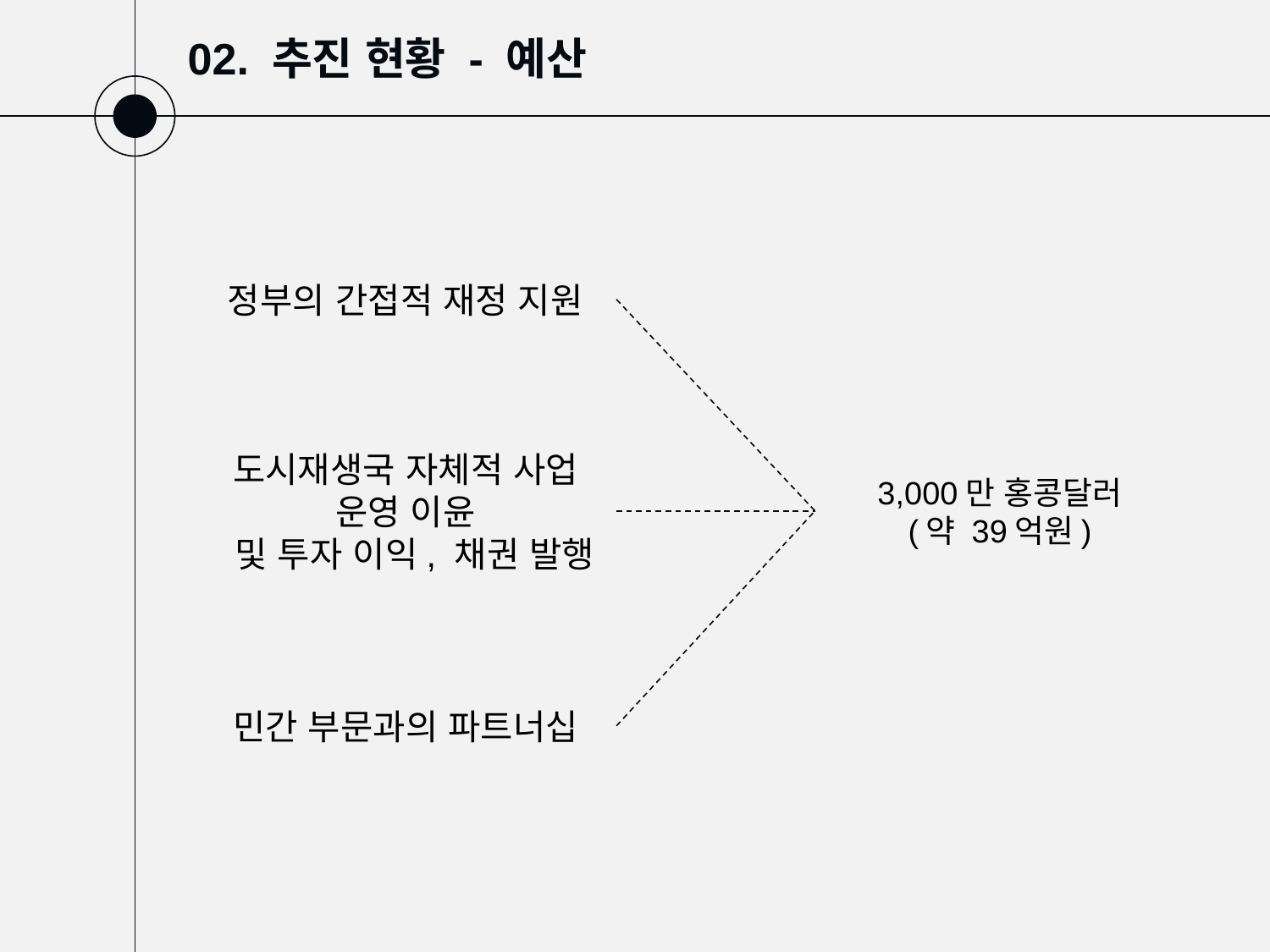

# 02. 추진 현황 - 예산

정부의 간접적 재정 지원
도시재생국 자체적 사업
운영 이윤
 및 투자 이익, 채권 발행
3,000만 홍콩달러
(약 39억원)
민간 부문과의 파트너십